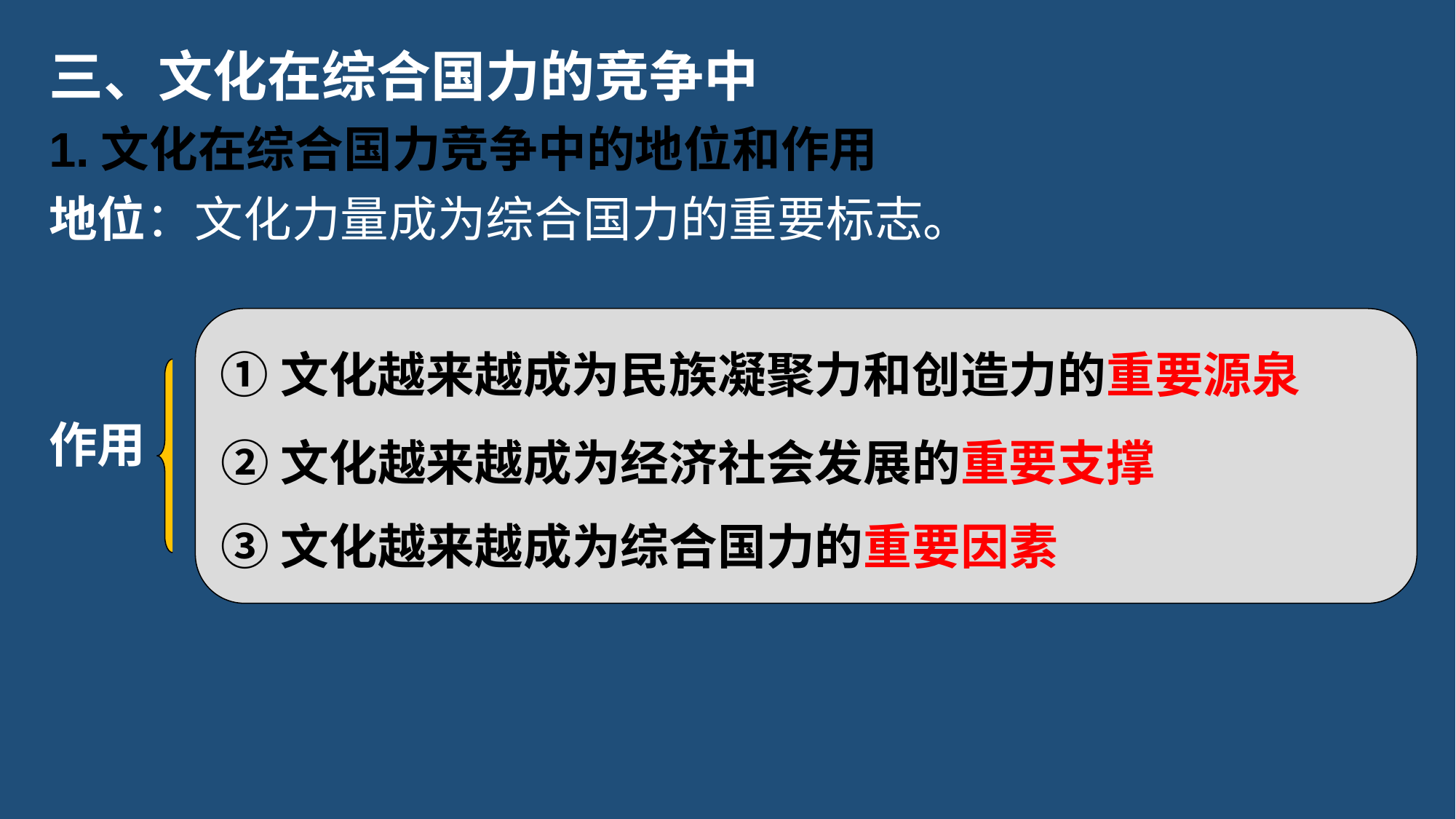

三、文化在综合国力的竞争中
1.文化在综合国力竞争中的地位和作用
地位：文化力量成为综合国力的重要标志。

①文化越来越成为民族凝聚力和创造力的重要源泉

作用
②文化越来越成为经济社会发展的重要支撑
③文化越来越成为综合国力的重要因素